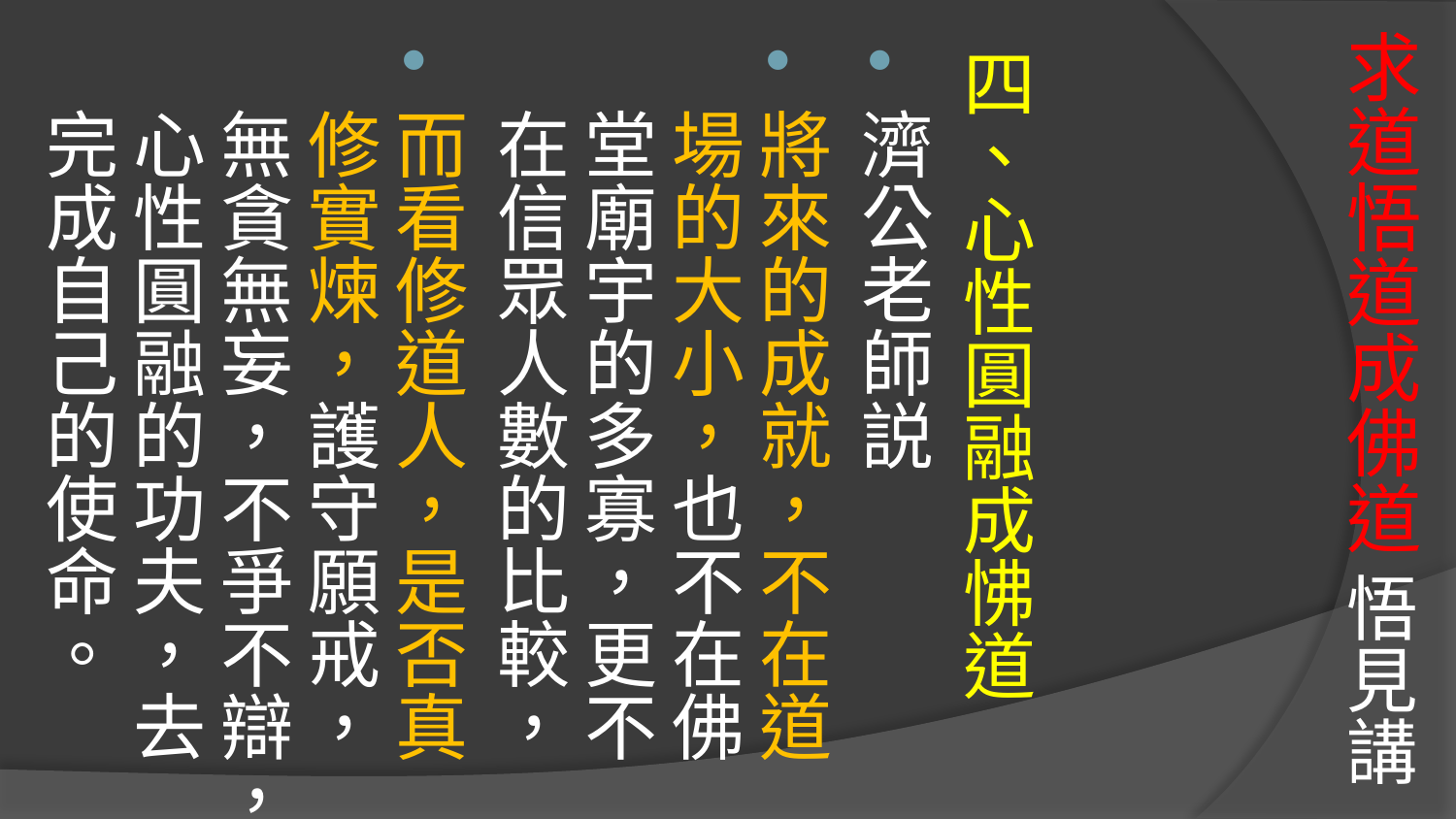

# 求道悟道成佛道 悟見講
四、心性圓融成怫道
濟公老師説
將來的成就，不在道場的大小，也不在佛堂廟宇的多寡，更不在信眾人數的比較，
而看修道人，是否真修實煉，護守願戒，無貪無妄，不爭不辯，心性圓融的功夫，去完成自己的使命。